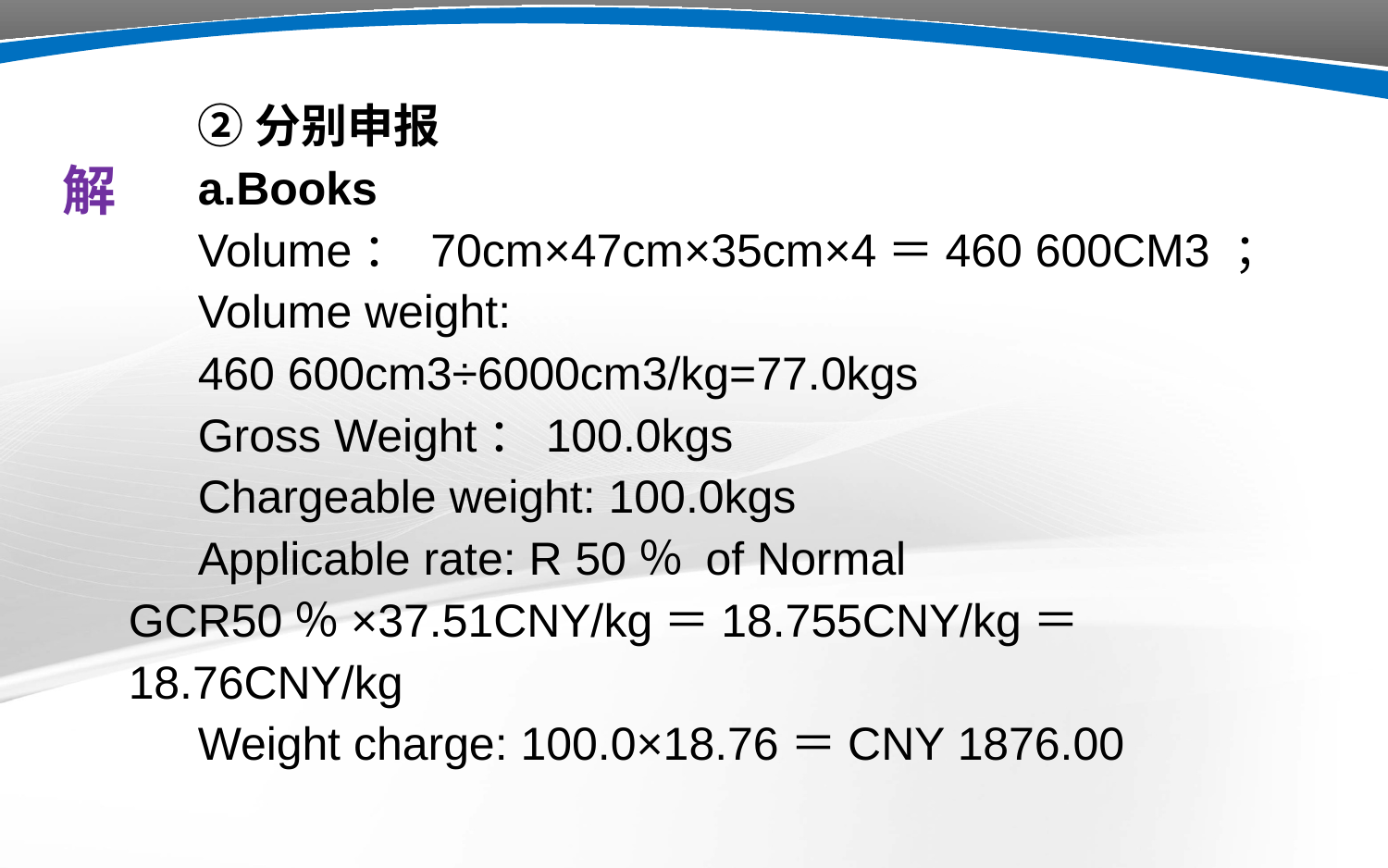

②分别申报
a.Books
Volume： 70cm×47cm×35cm×4＝460 600CM3 ；
Volume weight:
460 600cm3÷6000cm3/kg=77.0kgs
Gross Weight：100.0kgs
Chargeable weight: 100.0kgs
Applicable rate: R 50％ of Normal GCR50％×37.51CNY/kg＝18.755CNY/kg＝18.76CNY/kg
Weight charge: 100.0×18.76＝CNY 1876.00
解